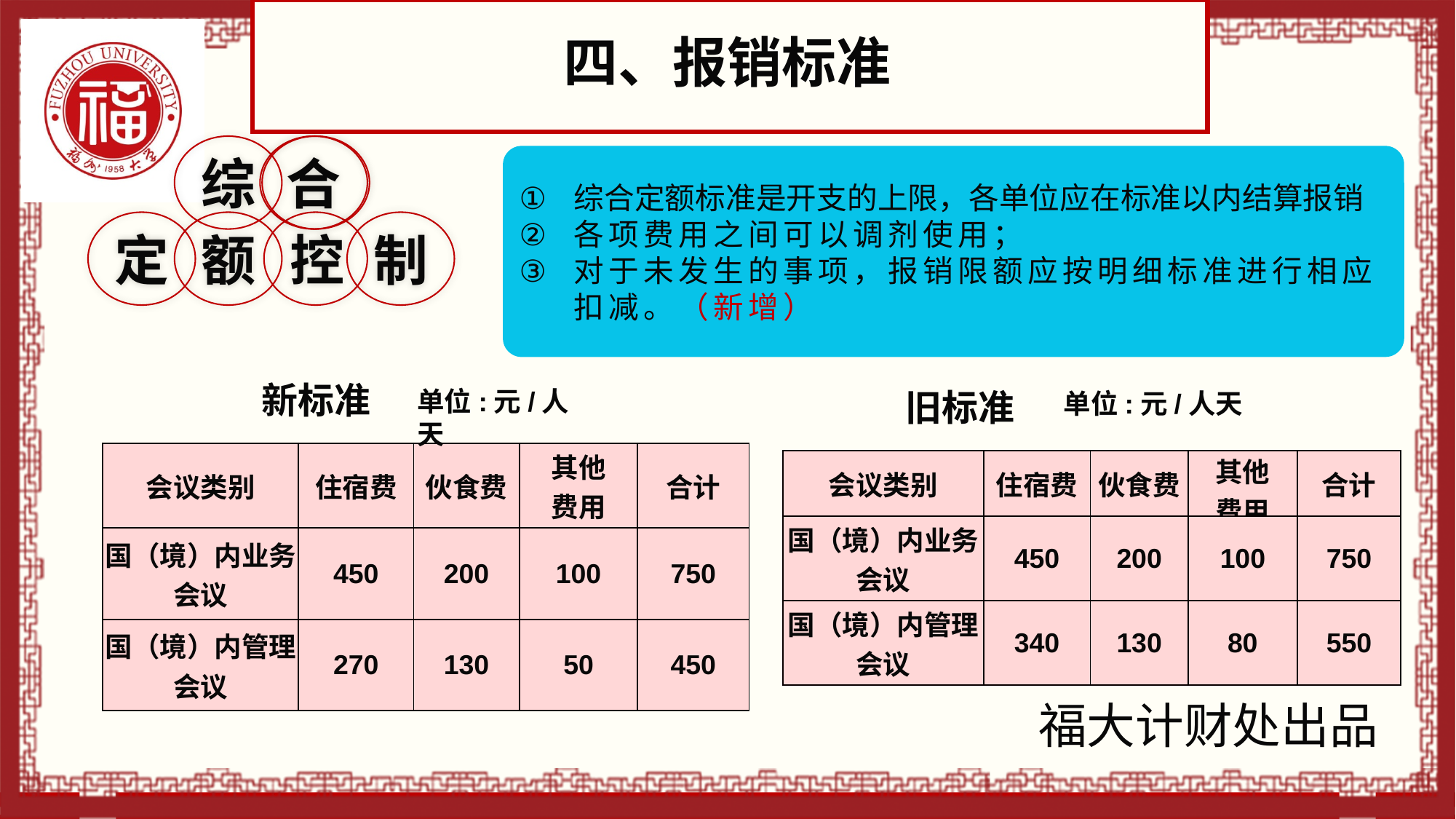

四、报销标准
综
定
额
合

控
综合定额标准是开支的上限，各单位应在标准以内结算报销
各项费用之间可以调剂使用；
对于未发生的事项，报销限额应按明细标准进行相应扣减。（新增）
制
新标准
单位:元/人天
旧标准
单位:元/人天
| 会议类别 | 住宿费 | 伙食费 | 其他 费用 | 合计 |
| --- | --- | --- | --- | --- |
| 国（境）内业务 会议 | 450 | 200 | 100 | 750 |
| 国（境）内管理 会议 | 270 | 130 | 50 | 450 |
| 会议类别 | 住宿费 | 伙食费 | 其他 费用 | 合计 |
| --- | --- | --- | --- | --- |
| 国（境）内业务 会议 | 450 | 200 | 100 | 750 |
| 国（境）内管理 会议 | 340 | 130 | 80 | 550 |
6